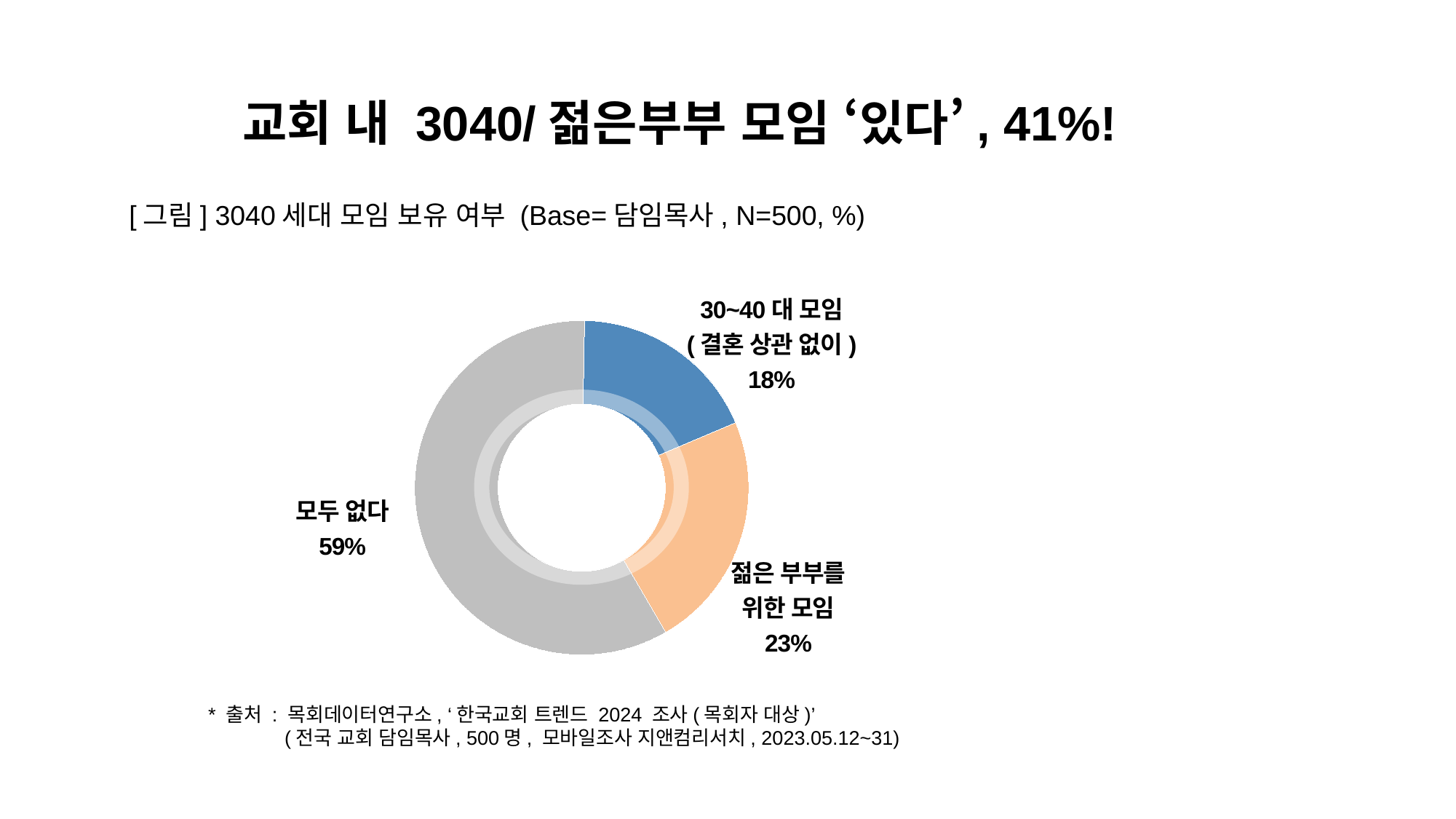

교회 내 3040/젊은부부 모임 ‘있다’, 41%!
[그림] 3040세대 모임 보유 여부 (Base=담임목사, N=500, %)
30~40대 모임
(결혼 상관 없이)
18%

### Chart

| Category | 열1 |
|---|---|
| 지금처럼 계속 하고 싶다 | 18.351668942848473 |
| 지금보다 더 하고 싶다 | 22.97115918774528 |
| 지금보다 줄이고 싶다 | 58.677171869406514 |
모두 없다
59%
젊은 부부를
위한 모임
23%
* 출처 : 목회데이터연구소, ‘한국교회 트렌드 2024 조사(목회자 대상)’
              (전국 교회 담임목사, 500명, 모바일조사 지앤컴리서치, 2023.05.12~31)